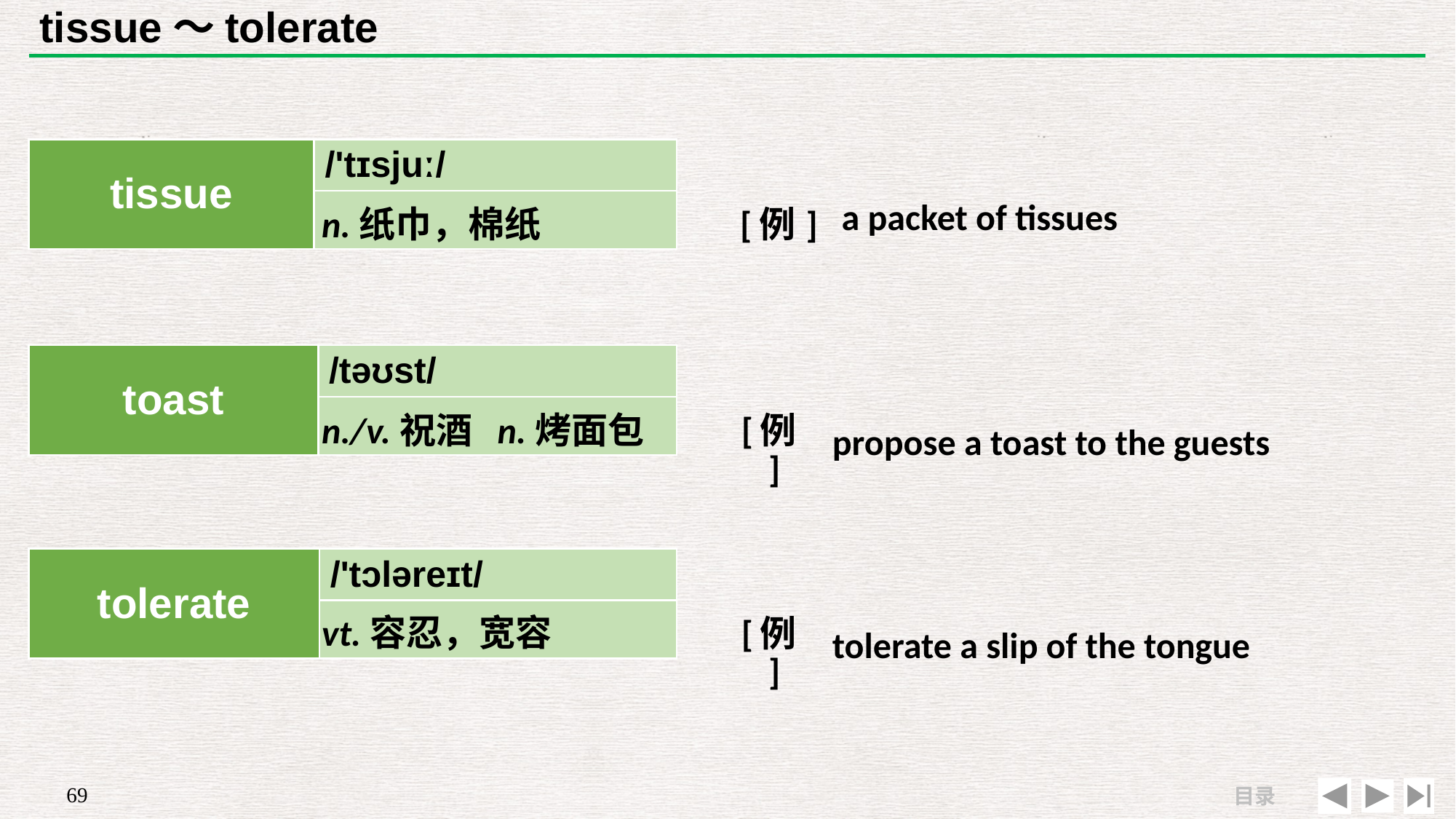

# tissue～tolerate

| tissue | /'tɪsjuː/ |
| --- | --- |
|  |  |
|  |  |
| --- | --- |
| [例] | a packet of tissues |
n.纸巾，棉纸
| toast | /təʊst/ |
| --- | --- |
|  |  |
|  |  |
| --- | --- |
| [例] | propose a toast to the guests |
n./v.祝酒  n.烤面包
| tolerate | /'tɔləreɪt/ |
| --- | --- |
|  |  |
|  |  |
| --- | --- |
| [例] | tolerate a slip of the tongue |
vt.容忍，宽容